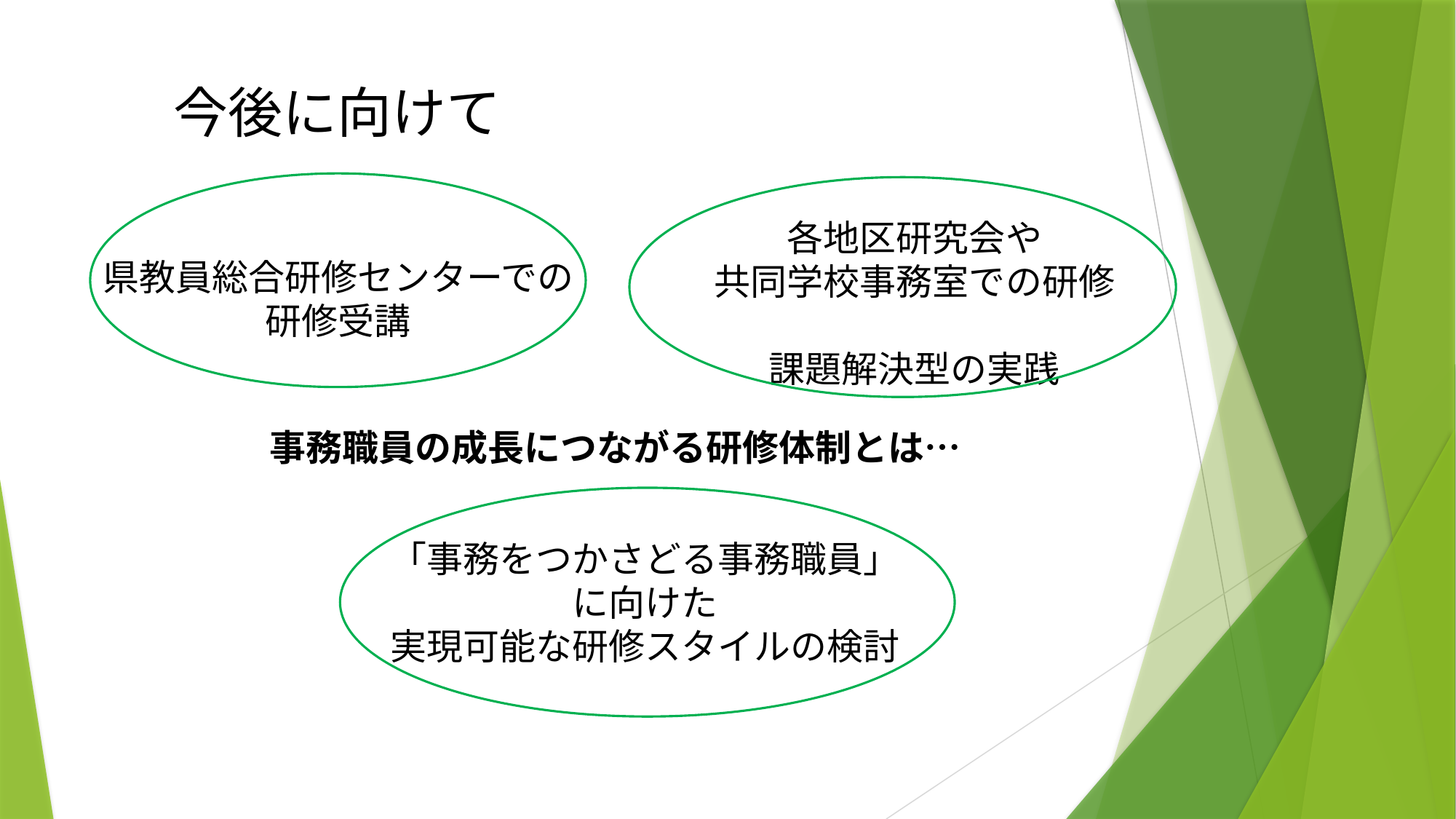

# 今後に向けて

各地区研究会や
共同学校事務室での研修

課題解決型の実践
県教員総合研修センターでの研修受講
事務職員の成長につながる研修体制とは…

「事務をつかさどる事務職員」
に向けた
実現可能な研修スタイルの検討